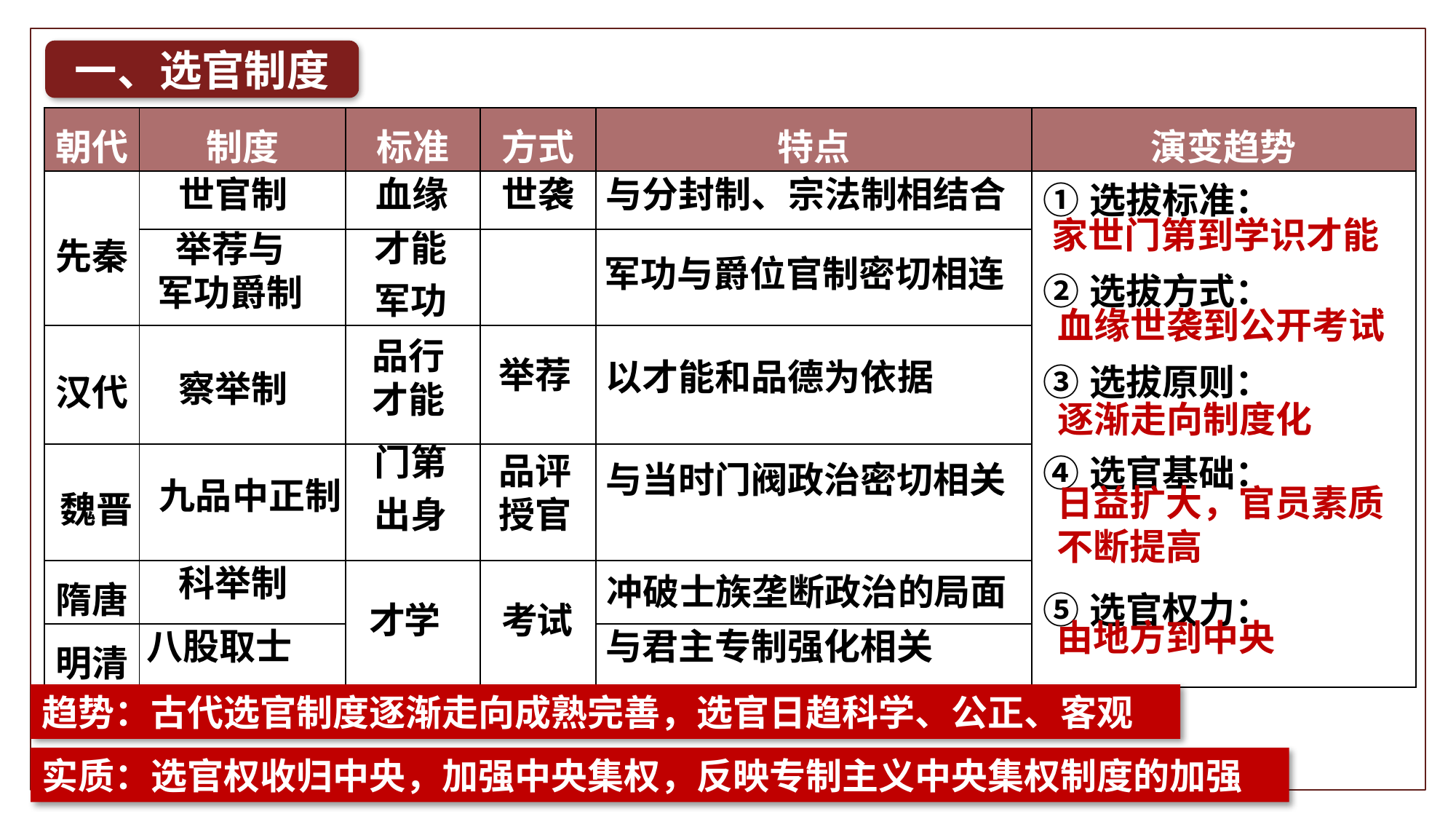

一、选官制度
| 朝代 | 制度 | 标准 | 方式 | 特点 | 演变趋势 |
| --- | --- | --- | --- | --- | --- |
| 先秦 |  |  |  |  | ①选拔标准： ②选拔方式： ③选拔原则： ④选官基础： ⑤选官权力： |
|  |  |  |  |  |  |
| 汉代 |  |  |  |  |  |
| 魏晋 |  |  |  |  |  |
| 隋唐 |  |  |  |  |  |
| 明清 |  |  |  |  |  |
血缘
世官制
世袭
与分封制、宗法制相结合
家世门第到学识才能
才能
军功
举荐与
军功爵制
军功与爵位官制密切相连
血缘世袭到公开考试
品行
才能
举荐
以才能和品德为依据
察举制
逐渐走向制度化
门第
出身
品评授官
与当时门阀政治密切相关
九品中正制
日益扩大，官员素质
不断提高
科举制
冲破士族垄断政治的局面
才学
考试
八股取士
与君主专制强化相关
由地方到中央
趋势：古代选官制度逐渐走向成熟完善，选官日趋科学、公正、客观
实质：选官权收归中央，加强中央集权，反映专制主义中央集权制度的加强